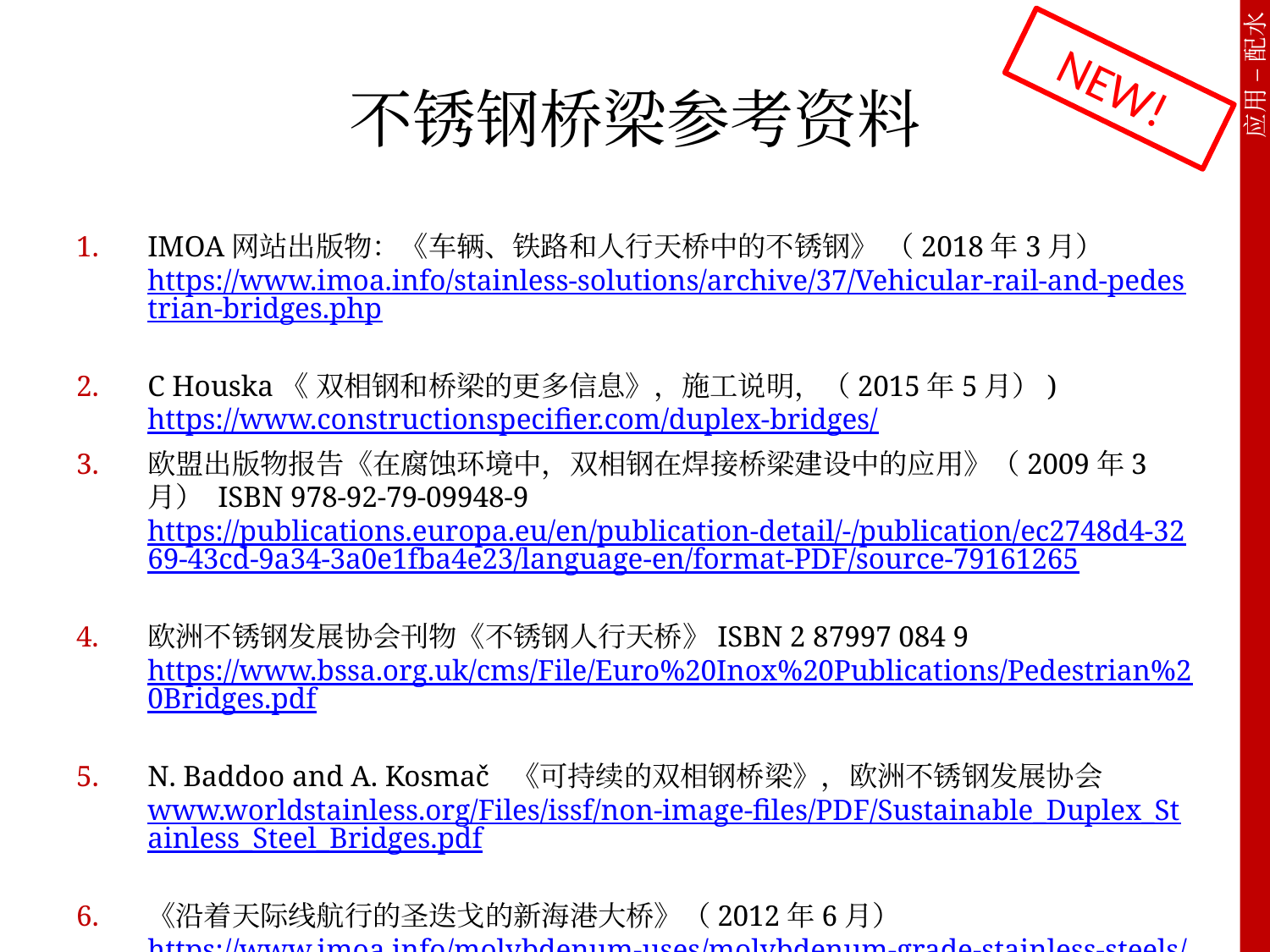

# 不锈钢桥梁参考资料
NEW!
IMOA网站出版物：《车辆、铁路和人行天桥中的不锈钢》 （2018年3月）    https://www.imoa.info/stainless-solutions/archive/37/Vehicular-rail-and-pedestrian-bridges.php
C Houska《 双相钢和桥梁的更多信息》，施工说明，（2015年5月）) https://www.constructionspecifier.com/duplex-bridges/
欧盟出版物报告《在腐蚀环境中，双相钢在焊接桥梁建设中的应用》（2009年3月） ISBN 978-92-79-09948-9  https://publications.europa.eu/en/publication-detail/-/publication/ec2748d4-3269-43cd-9a34-3a0e1fba4e23/language-en/format-PDF/source-79161265
欧洲不锈钢发展协会刊物《不锈钢人行天桥》ISBN 2 87997 084 9    https://www.bssa.org.uk/cms/File/Euro%20Inox%20Publications/Pedestrian%20Bridges.pdf
N. Baddoo and A. Kosmač  《可持续的双相钢桥梁》，欧洲不锈钢发展协会  www.worldstainless.org/Files/issf/non-image-files/PDF/Sustainable_Duplex_Stainless_Steel_Bridges.pdf
《沿着天际线航行的圣迭戈的新海港大桥》（2012年6月） https://www.imoa.info/molybdenum-uses/molybdenum-grade-stainless-steels/architecture/pedestrian-bridges.php
29